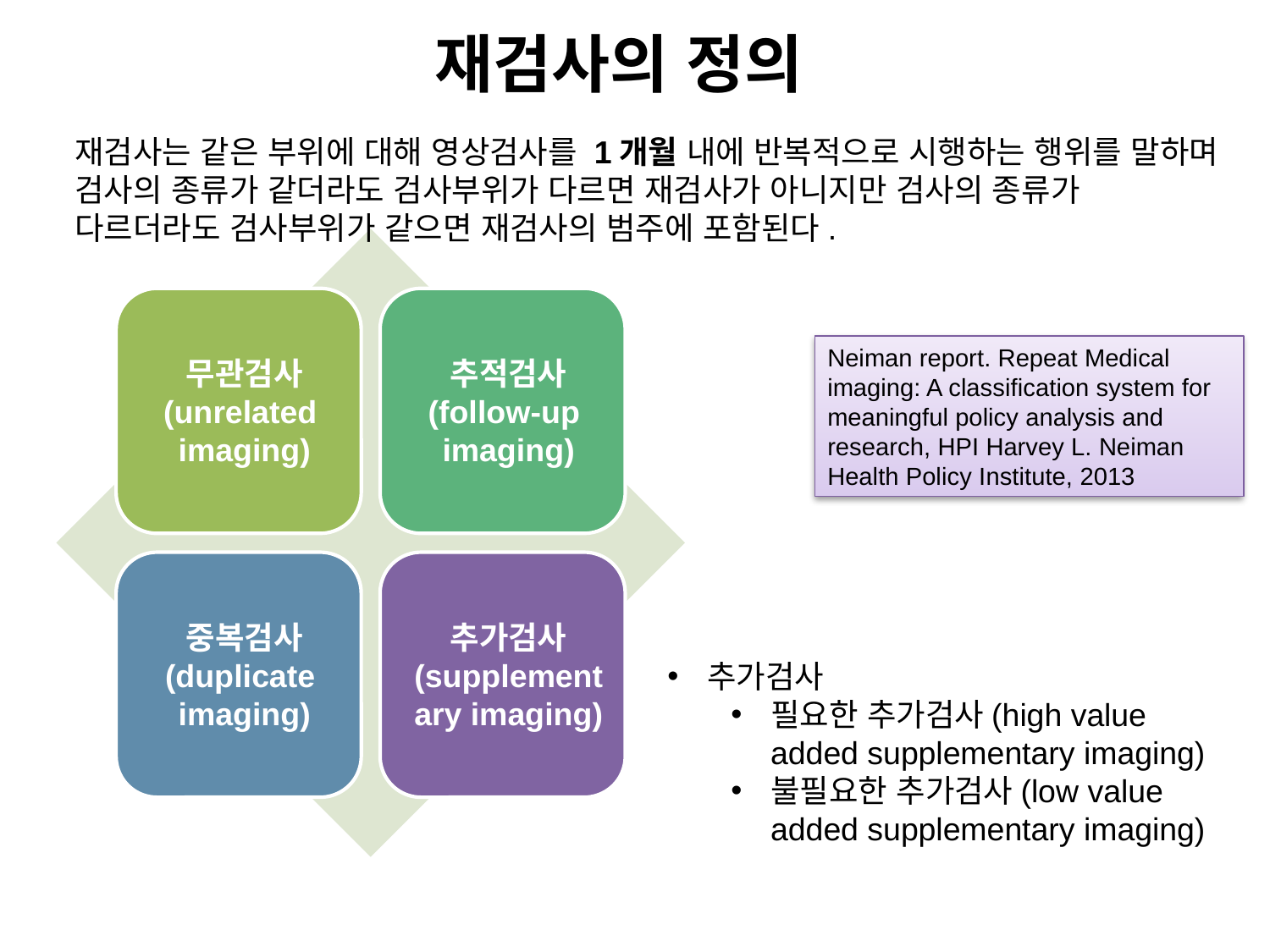

# 재검사의 정의
재검사는 같은 부위에 대해 영상검사를 1개월 내에 반복적으로 시행하는 행위를 말하며 검사의 종류가 같더라도 검사부위가 다르면 재검사가 아니지만 검사의 종류가 다르더라도 검사부위가 같으면 재검사의 범주에 포함된다.
무관검사
(unrelated
imaging)
추적검사
(follow-up
imaging)
중복검사
(duplicate
imaging)
추가검사
(supplementary imaging)
Neiman report. Repeat Medical imaging: A classification system for meaningful policy analysis and research, HPI Harvey L. Neiman Health Policy Institute, 2013
추가검사
필요한 추가검사(high value added supplementary imaging)
불필요한 추가검사(low value added supplementary imaging)